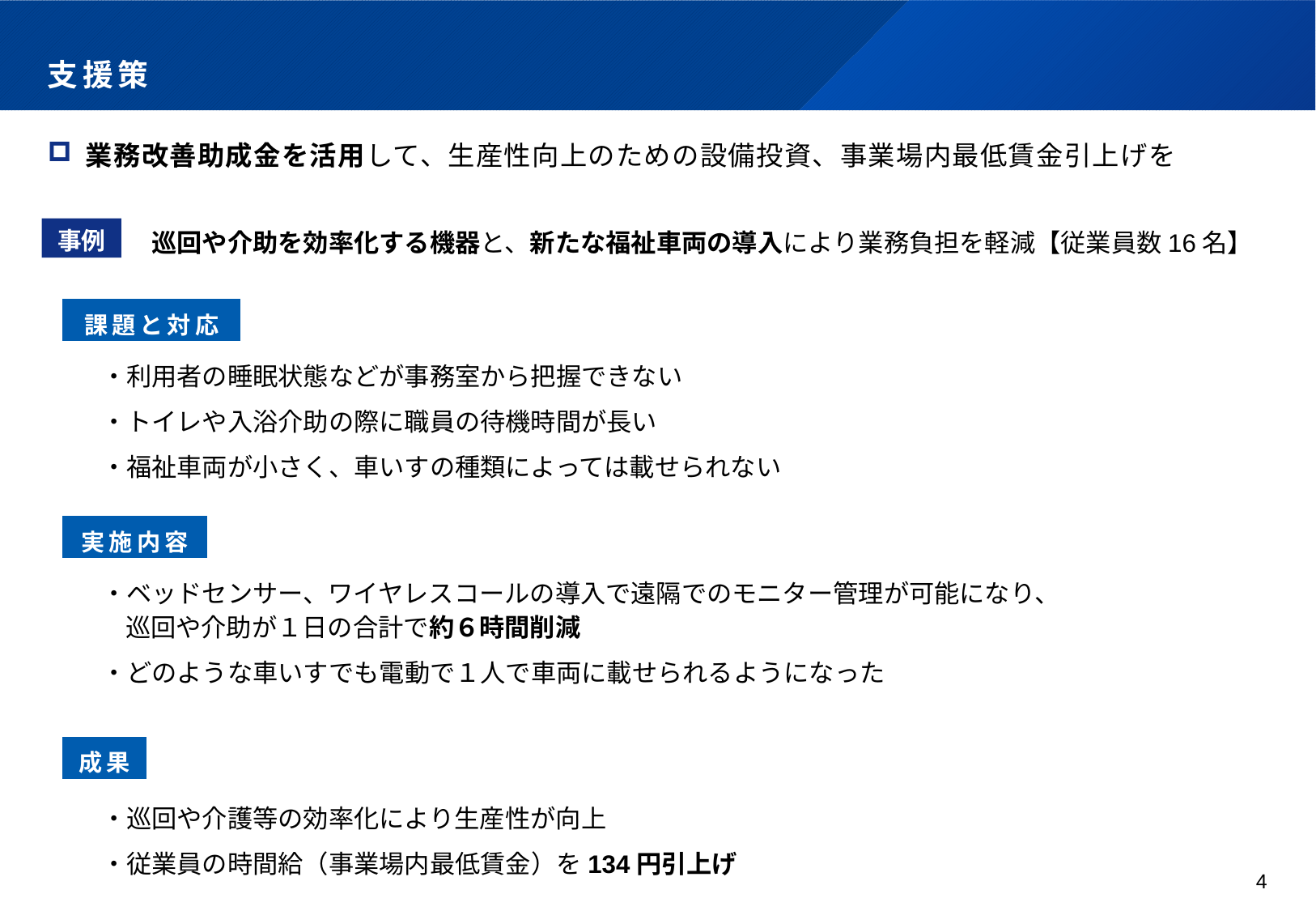

# 支援策
業務改善助成金を活用して、生産性向上のための設備投資、事業場内最低賃金引上げを
事例
巡回や介助を効率化する機器と、新たな福祉車両の導入により業務負担を軽減【従業員数16名】
課題と対応
・利用者の睡眠状態などが事務室から把握できない
・トイレや入浴介助の際に職員の待機時間が長い
・福祉車両が小さく、車いすの種類によっては載せられない
実施内容
・ベッドセンサー、ワイヤレスコールの導入で遠隔でのモニター管理が可能になり、巡回や介助が１日の合計で約６時間削減
・どのような車いすでも電動で１人で車両に載せられるようになった
成果
・巡回や介護等の効率化により生産性が向上
・従業員の時間給（事業場内最低賃金）を134円引上げ
4